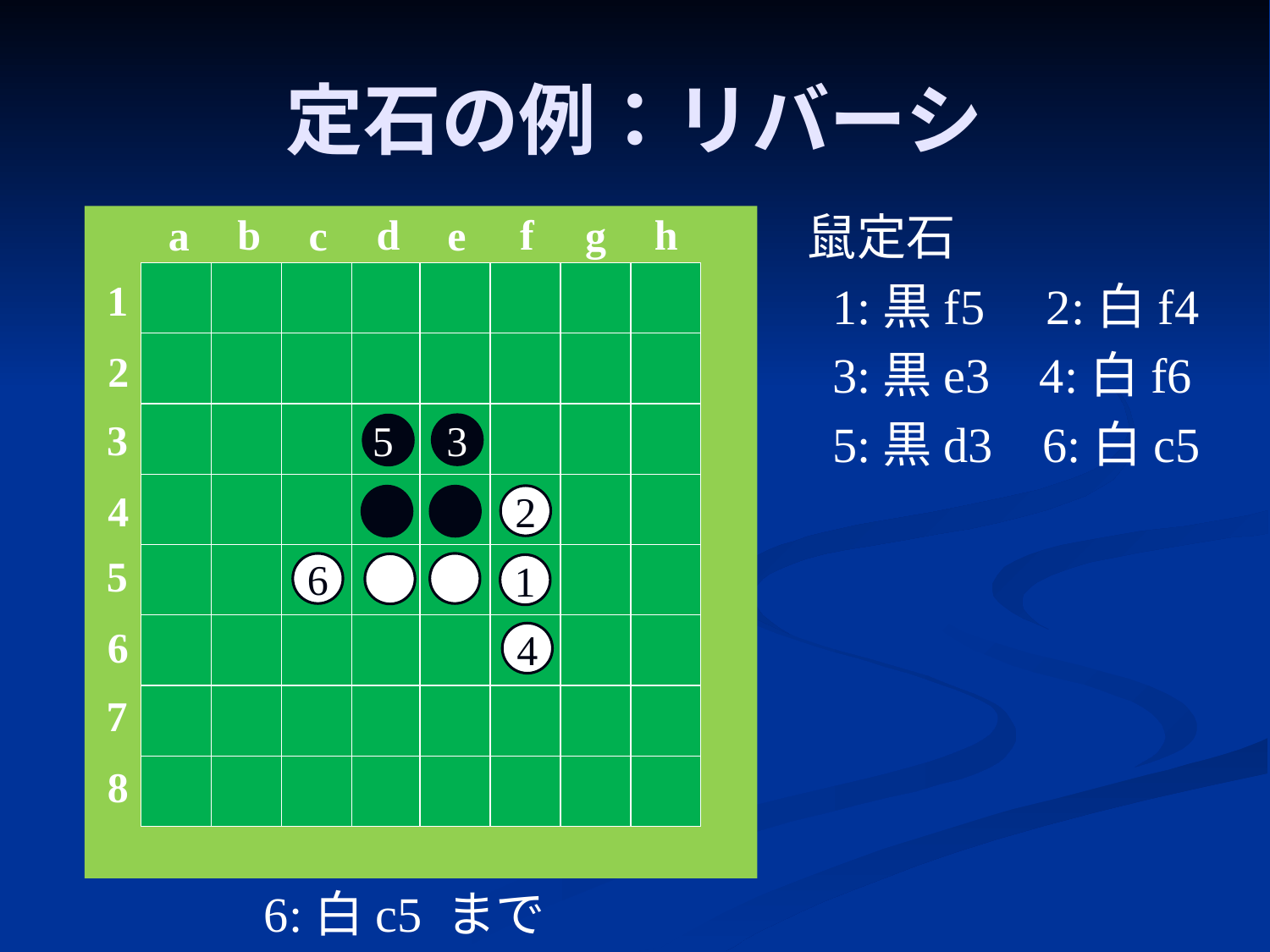

# 定石の例：リバーシ
鼠定石
  1:黒f5     2:白f4
  3:黒e3    4:白f6
  5:黒d3    6:白c5

d
h
b
f
c
g
a
e

1
2
3
3
5
4
2
●
●
5
6

1
6
4
7
8
6:白c5 まで